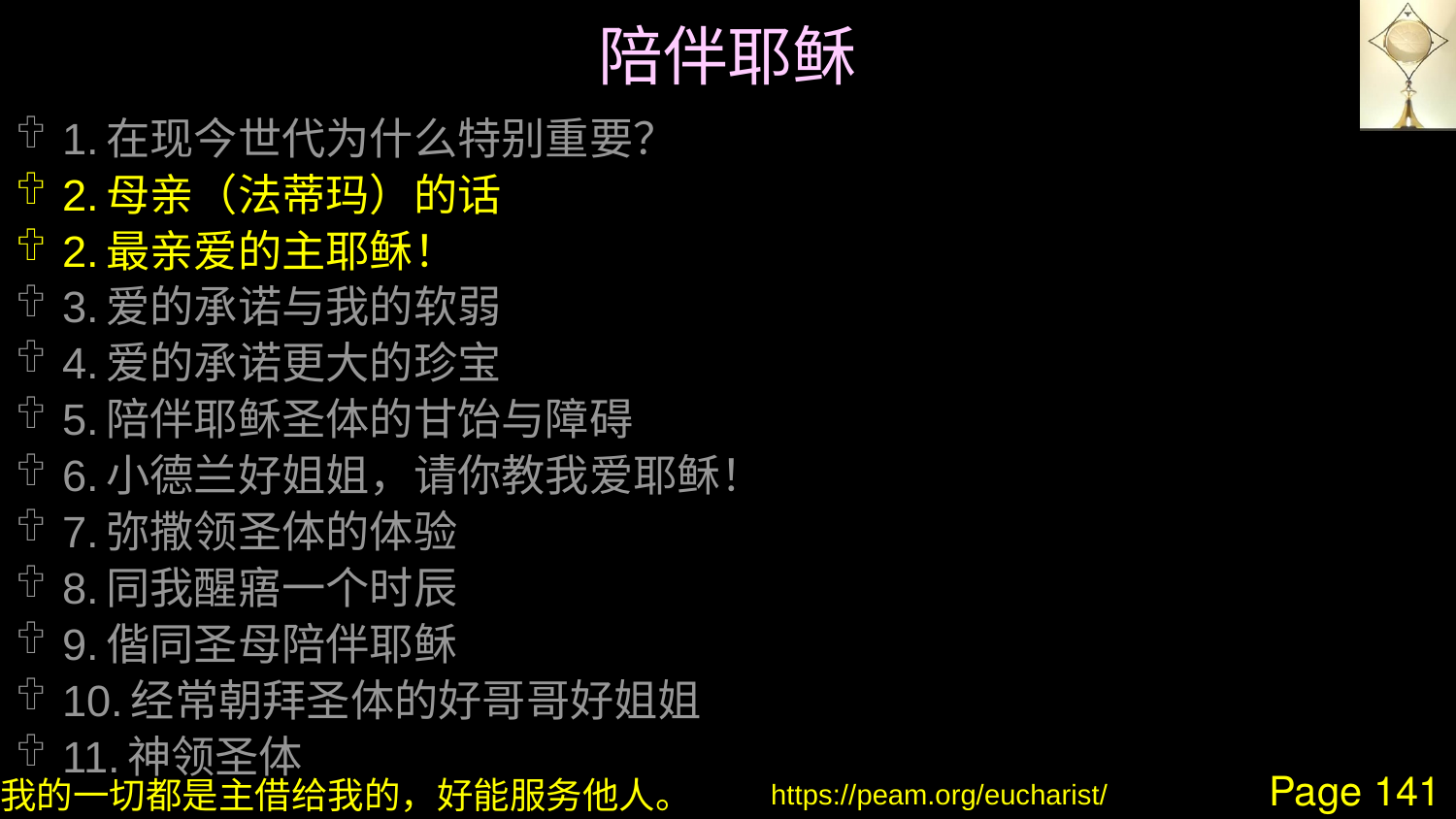

# 陪伴耶稣
1.在现今世代为什么特别重要？
2.母亲（法蒂玛）的话
2.最亲爱的主耶稣！
3.爱的承诺与我的软弱
4.爱的承诺更大的珍宝
5.陪伴耶稣圣体的甘饴与障碍
6.小德兰好姐姐，请你教我爱耶稣！
7.弥撒领圣体的体验
8.同我醒寤一个时辰
9.偕同圣母陪伴耶稣
10.经常朝拜圣体的好哥哥好姐姐
11.神领圣体